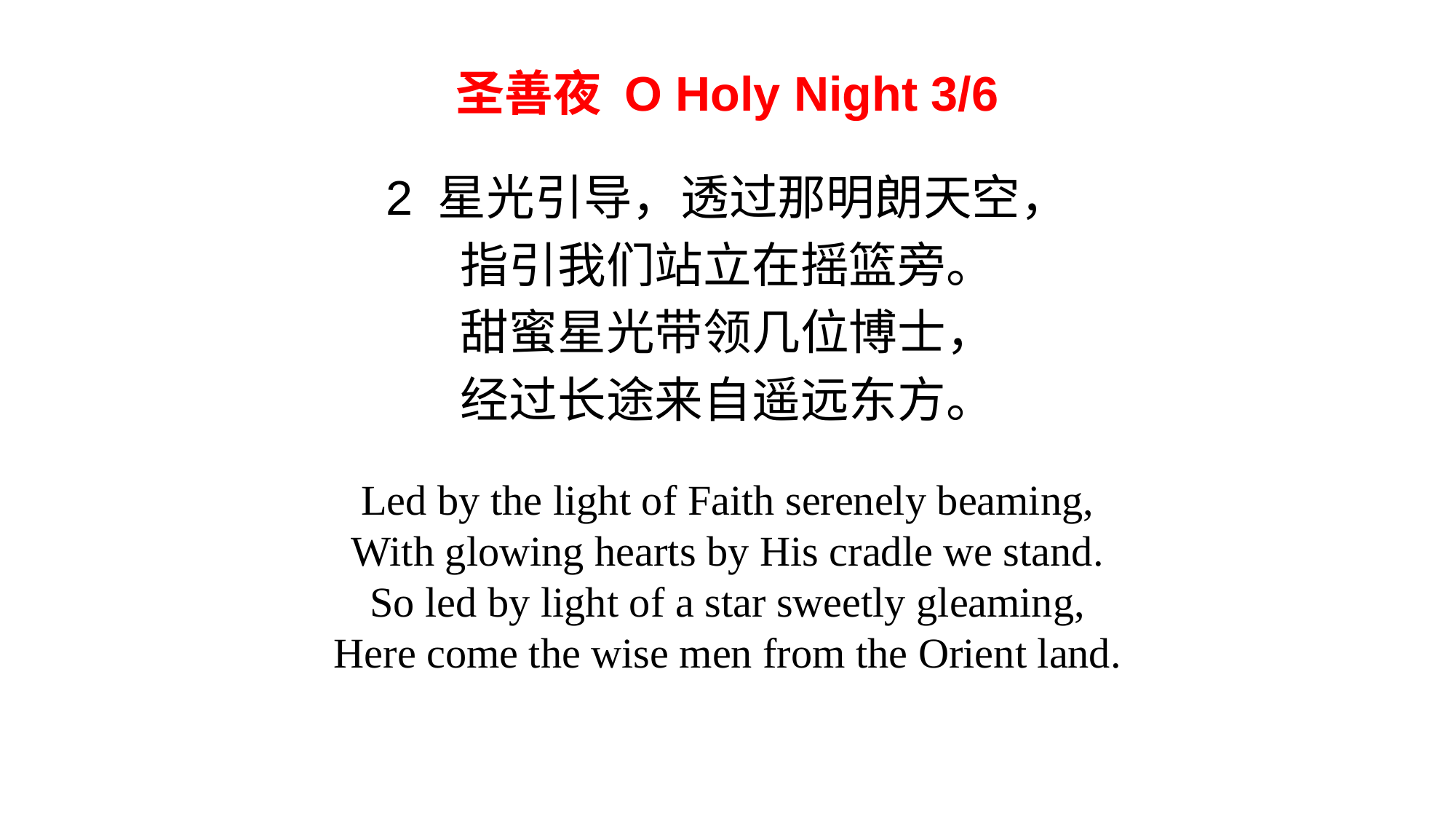

# 圣善夜 O Holy Night 3/6
2 星光引导，透过那明朗天空，
指引我们站立在摇篮旁。
甜蜜星光带领几位博士，
经过长途来自遥远东方。

Led by the light of Faith serenely beaming,
With glowing hearts by His cradle we stand.
So led by light of a star sweetly gleaming,
Here come the wise men from the Orient land.